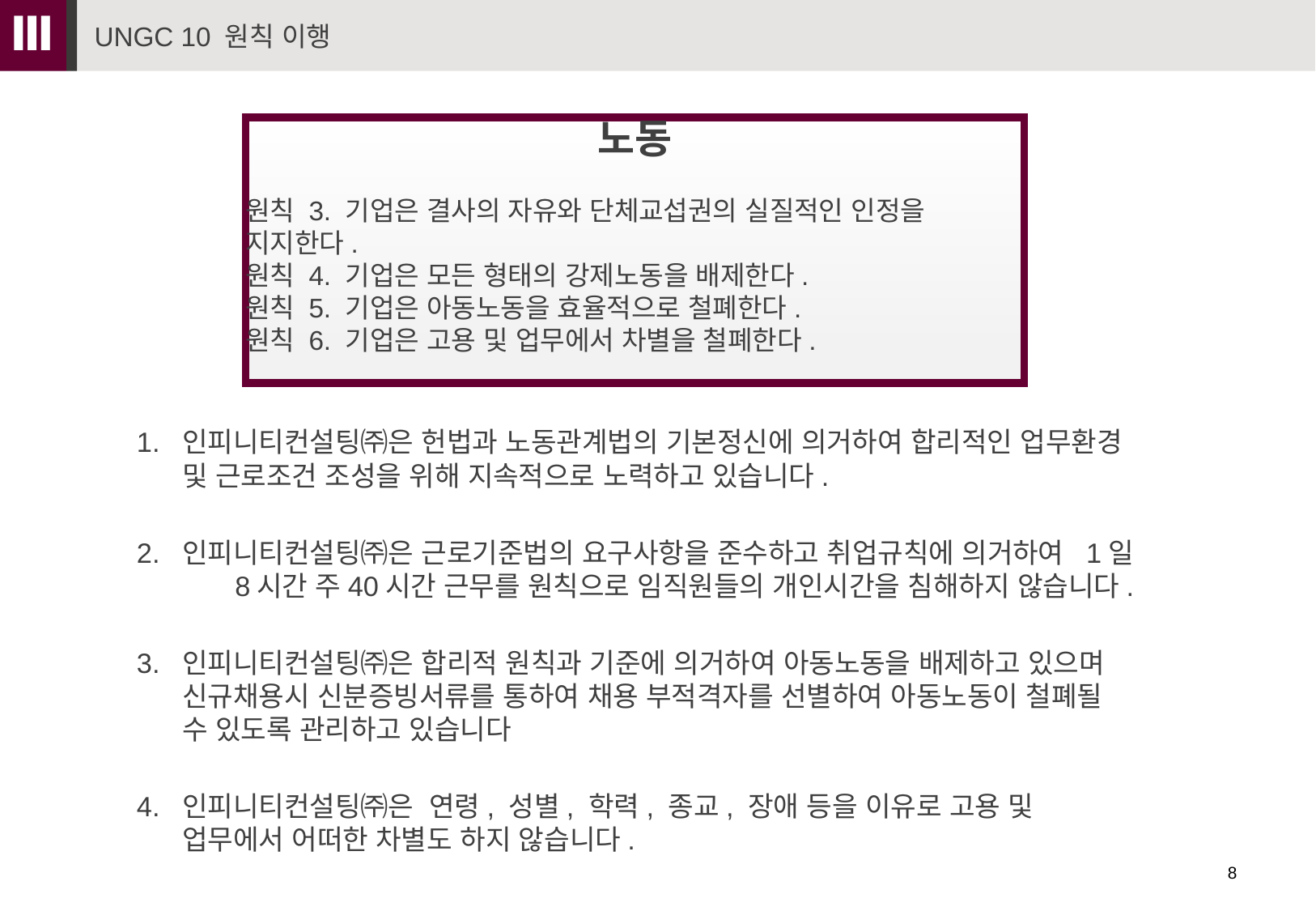

Ⅲ
UNGC 10 원칙 이행
노동

원칙 3. 기업은 결사의 자유와 단체교섭권의 실질적인 인정을 지지한다.
원칙 4. 기업은 모든 형태의 강제노동을 배제한다.
원칙 5. 기업은 아동노동을 효율적으로 철폐한다.
원칙 6. 기업은 고용 및 업무에서 차별을 철폐한다.

인피니티컨설팅㈜은 헌법과 노동관계법의 기본정신에 의거하여 합리적인 업무환경 및 근로조건 조성을 위해 지속적으로 노력하고 있습니다.

인피니티컨설팅㈜은 근로기준법의 요구사항을 준수하고 취업규칙에 의거하여  1일       8시간 주40시간 근무를 원칙으로 임직원들의 개인시간을 침해하지 않습니다.

인피니티컨설팅㈜은 합리적 원칙과 기준에 의거하여 아동노동을 배제하고 있으며 신규채용시 신분증빙서류를 통하여 채용 부적격자를 선별하여 아동노동이 철폐될 수 있도록 관리하고 있습니다

인피니티컨설팅㈜은  연령, 성별, 학력, 종교, 장애 등을 이유로 고용 및 업무에서 어떠한 차별도 하지 않습니다.
8